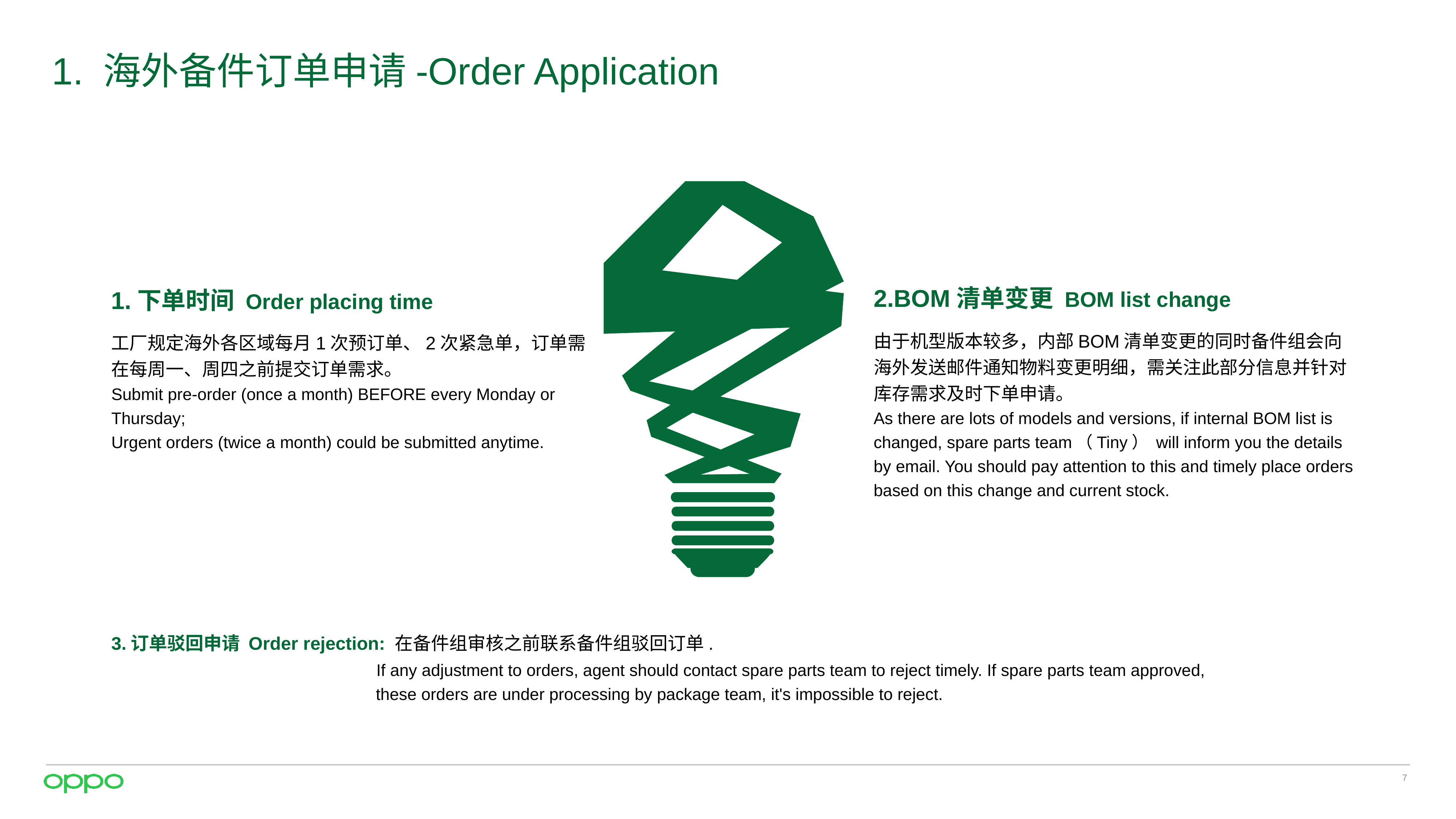

# 1. 海外备件订单申请-Order Application

2.BOM清单变更 BOM list change
由于机型版本较多，内部BOM清单变更的同时备件组会向海外发送邮件通知物料变更明细，需关注此部分信息并针对库存需求及时下单申请。
As there are lots of models and versions, if internal BOM list is changed, spare parts team（Tiny） will inform you the details by email. You should pay attention to this and timely place orders based on this change and current stock.
1.下单时间 Order placing time
工厂规定海外各区域每月1次预订单、2次紧急单，订单需在每周一、周四之前提交订单需求。
Submit pre-order (once a month) BEFORE every Monday or Thursday;
Urgent orders (twice a month) could be submitted anytime.
3.订单驳回申请 Order rejection: 在备件组审核之前联系备件组驳回订单.
                                                    If any adjustment to orders, agent should contact spare parts team to reject timely. If spare parts team approved,
                                                         these orders are under processing by package team, it's impossible to reject.